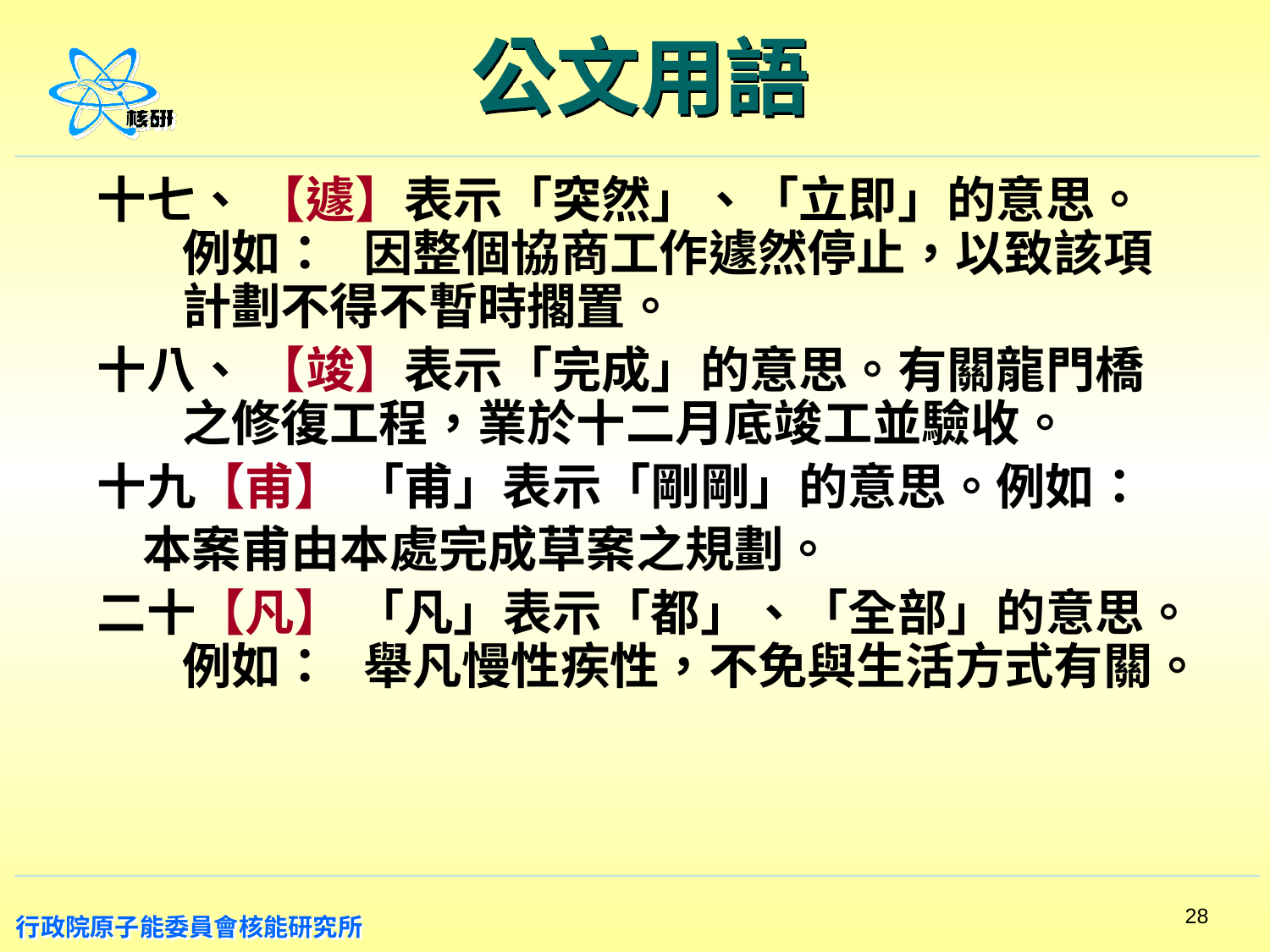

# 公文用語
十七、 【遽】表示「突然」、「立即」的意思。例如：   因整個協商工作遽然停止，以致該項計劃不得不暫時擱置。
十八、 【竣】表示「完成」的意思。有關龍門橋之修復工程，業於十二月底竣工並驗收。
十九【甫】 「甫」表示「剛剛」的意思。例如：
   本案甫由本處完成草案之規劃。
二十【凡】 「凡」表示「都」、「全部」的意思。例如：   舉凡慢性疾性，不免與生活方式有關。

28